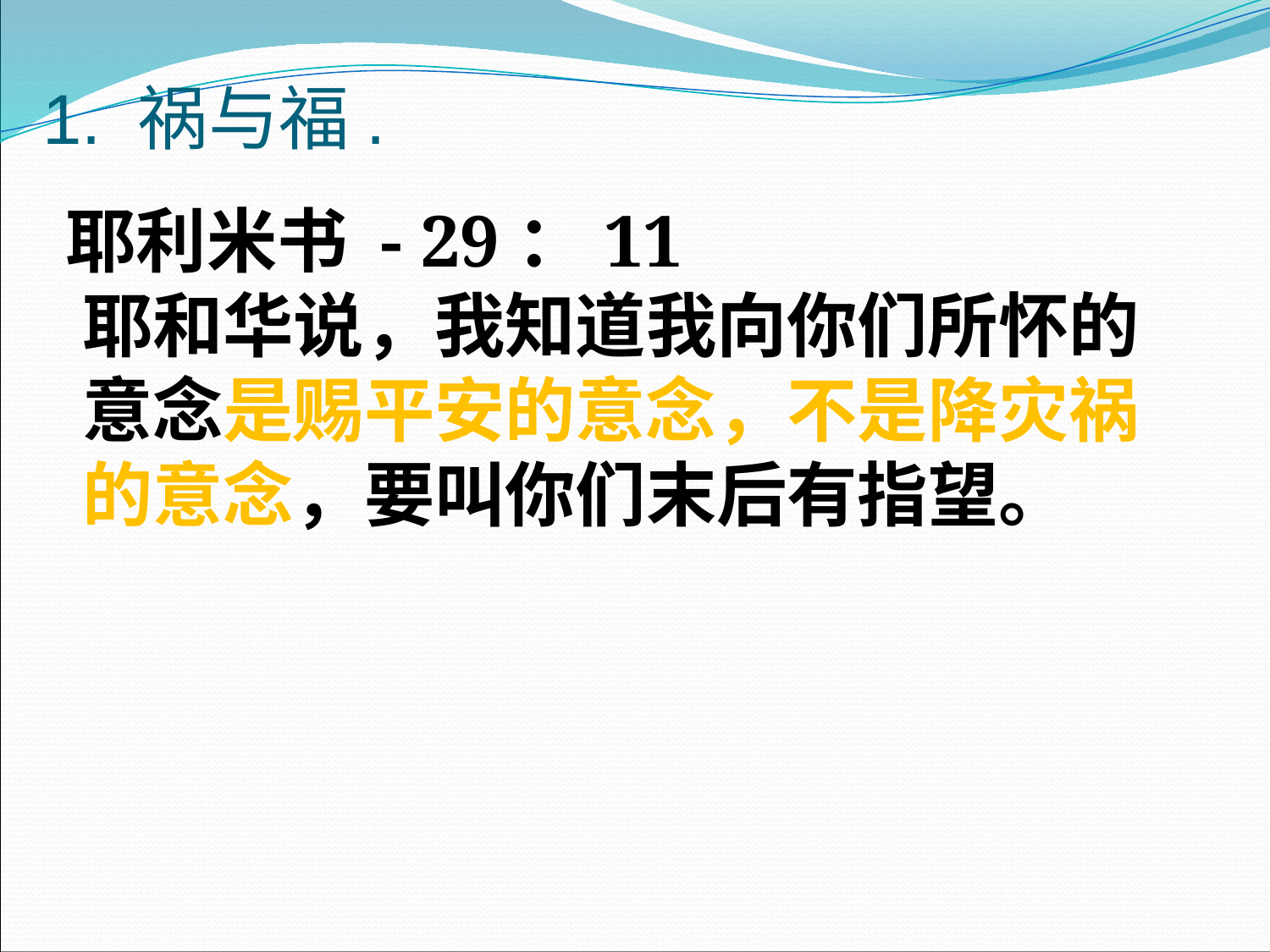

# 1. 祸与福.
 耶利米书 - 29：11
耶和华说，我知道我向你们所怀的意念是赐平安的意念，不是降灾祸的意念，要叫你们末后有指望。